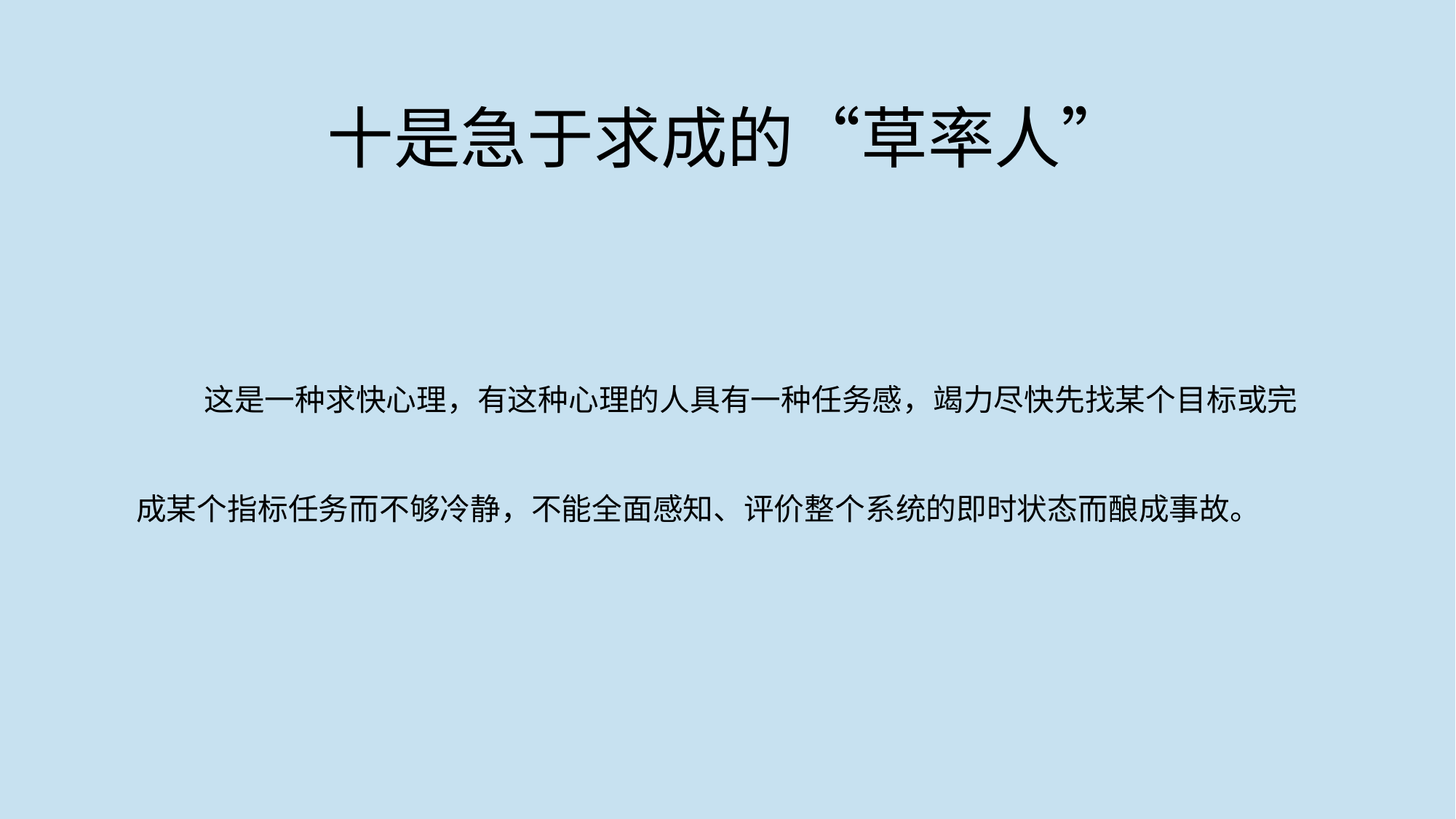

十是急于求成的“草率人”
         这是一种求快心理，有这种心理的人具有一种任务感，竭力尽快先找某个目标或完成某个指标任务而不够冷静，不能全面感知、评价整个系统的即时状态而酿成事故。